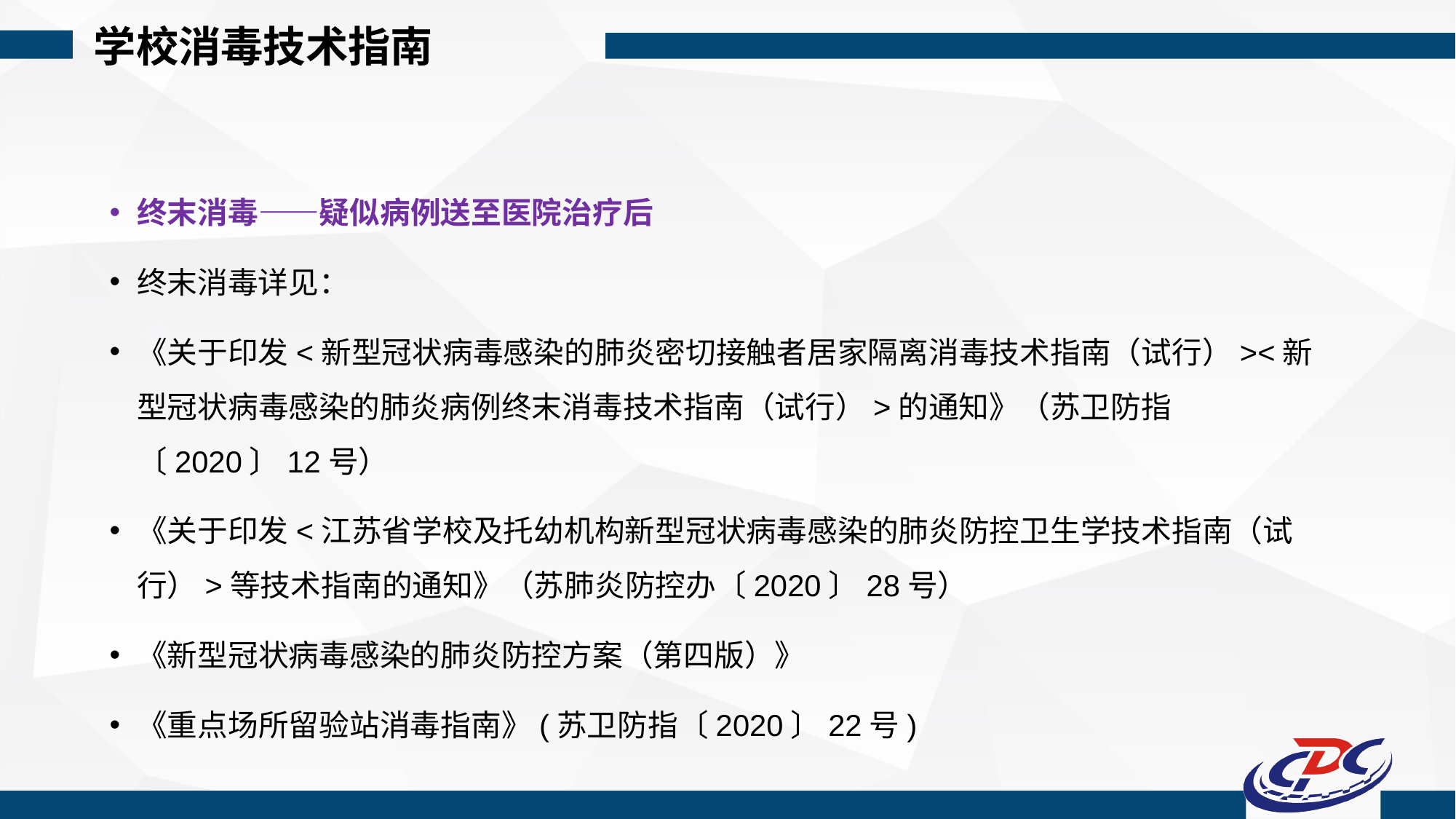

学校消毒技术指南

终末消毒——疑似病例送至医院治疗后
终末消毒详见：
《关于印发<新型冠状病毒感染的肺炎密切接触者居家隔离消毒技术指南（试行）><新型冠状病毒感染的肺炎病例终末消毒技术指南（试行）>的通知》（苏卫防指〔2020〕12号）
《关于印发<江苏省学校及托幼机构新型冠状病毒感染的肺炎防控卫生学技术指南（试行）>等技术指南的通知》（苏肺炎防控办〔2020〕28号）
《新型冠状病毒感染的肺炎防控方案（第四版）》
《重点场所留验站消毒指南》(苏卫防指〔2020〕22号)